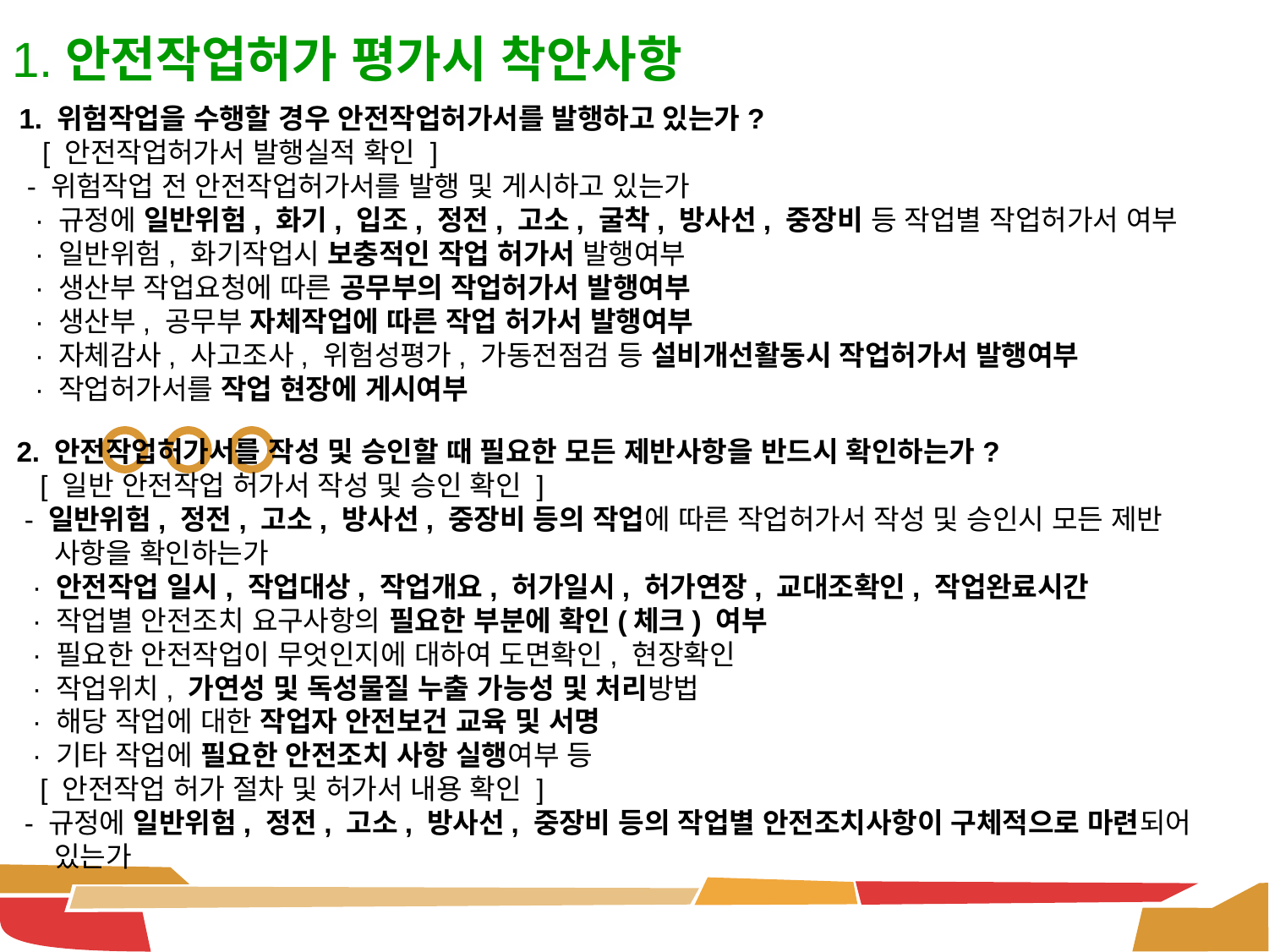

1.안전작업허가 평가시 착안사항
1. 위험작업을 수행할 경우 안전작업허가서를 발행하고 있는가?
   [ 안전작업허가서 발행실적 확인 ]
 - 위험작업 전 안전작업허가서를 발행 및 게시하고 있는가
  · 규정에 일반위험, 화기, 입조, 정전, 고소, 굴착, 방사선, 중장비 등 작업별 작업허가서 여부
  · 일반위험, 화기작업시 보충적인 작업 허가서 발행여부
  · 생산부 작업요청에 따른 공무부의 작업허가서 발행여부
  · 생산부, 공무부 자체작업에 따른 작업 허가서 발행여부
  · 자체감사, 사고조사, 위험성평가, 가동전점검 등 설비개선활동시 작업허가서 발행여부
  · 작업허가서를 작업 현장에 게시여부
2. 안전작업허가서를 작성 및 승인할 때 필요한 모든 제반사항을 반드시 확인하는가?
   [ 일반 안전작업 허가서 작성 및 승인 확인 ]
 - 일반위험, 정전, 고소, 방사선, 중장비 등의 작업에 따른 작업허가서 작성 및 승인시 모든 제반
    사항을 확인하는가
  · 안전작업 일시, 작업대상, 작업개요, 허가일시, 허가연장, 교대조확인, 작업완료시간
  · 작업별 안전조치 요구사항의 필요한 부분에 확인(체크) 여부
  · 필요한 안전작업이 무엇인지에 대하여 도면확인, 현장확인
  · 작업위치, 가연성 및 독성물질 누출 가능성 및 처리방법
  · 해당 작업에 대한 작업자 안전보건 교육 및 서명
  · 기타 작업에 필요한 안전조치 사항 실행여부 등
   [ 안전작업 허가 절차 및 허가서 내용 확인 ]
 - 규정에 일반위험, 정전, 고소, 방사선, 중장비 등의 작업별 안전조치사항이 구체적으로 마련되어
    있는가